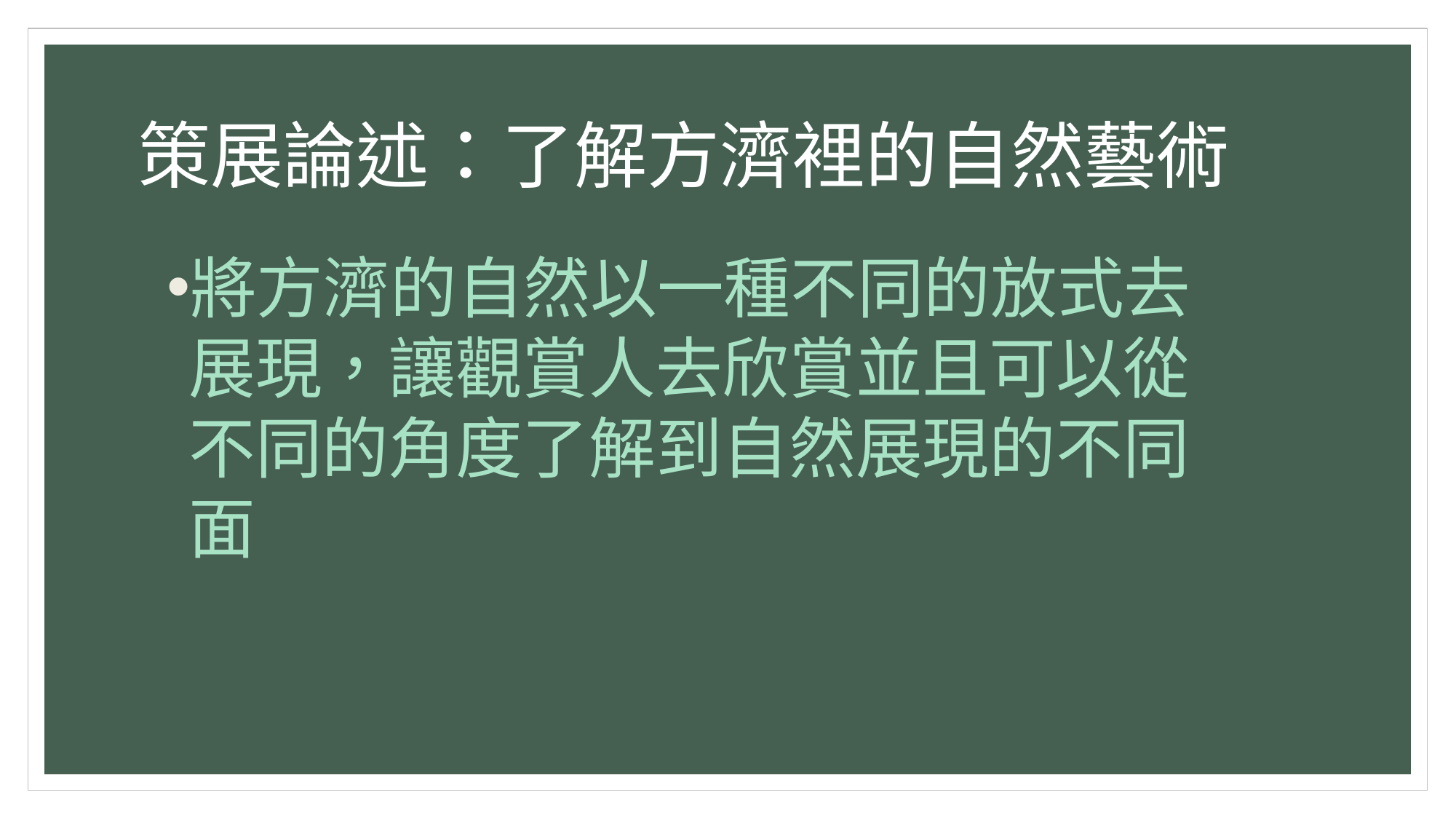

# 策展論述：了解方濟裡的自然藝術
將方濟的自然以一種不同的放式去展現，讓觀賞人去欣賞並且可以從不同的角度了解到自然展現的不同面